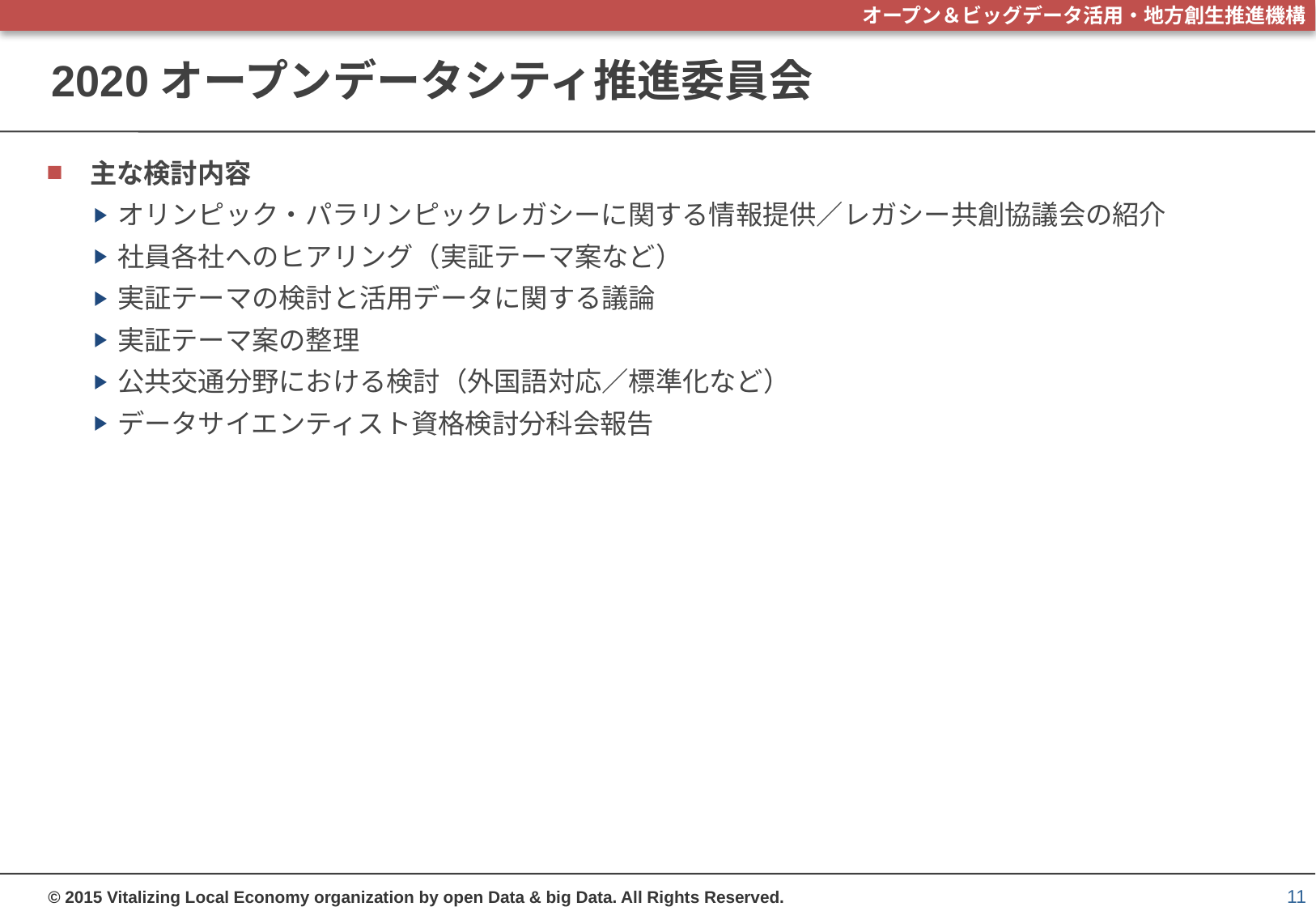

# 2020オープンデータシティ推進委員会
主な検討内容
オリンピック・パラリンピックレガシーに関する情報提供／レガシー共創協議会の紹介
社員各社へのヒアリング（実証テーマ案など）
実証テーマの検討と活用データに関する議論
実証テーマ案の整理
公共交通分野における検討（外国語対応／標準化など）
データサイエンティスト資格検討分科会報告
11